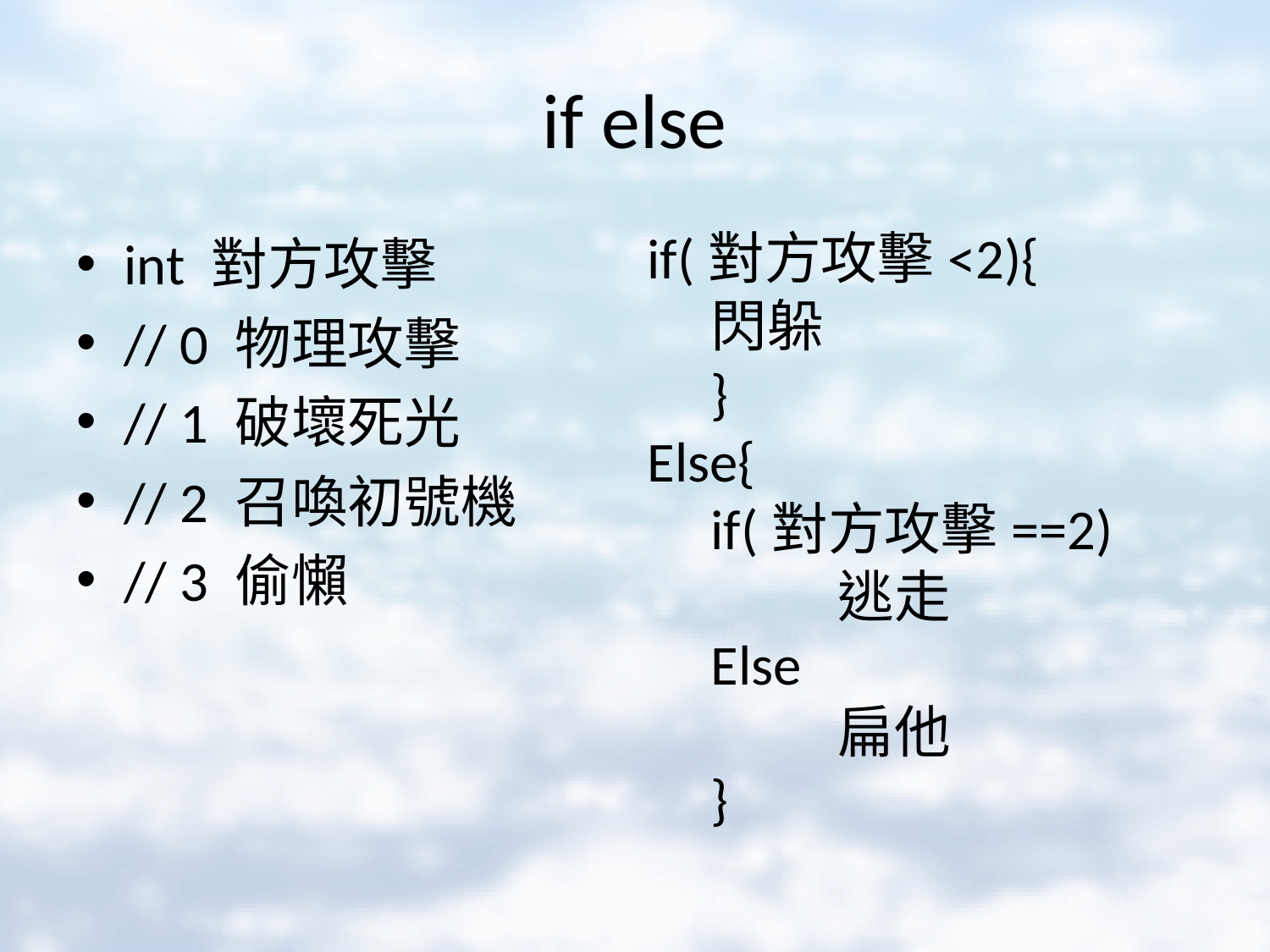

# if else
if(對方攻擊<2){
閃躲
}
Else{
if(對方攻擊==2)
	逃走
Else
	扁他
}

int 對方攻擊
// 0 物理攻擊
// 1 破壞死光
// 2 召喚初號機
// 3 偷懶